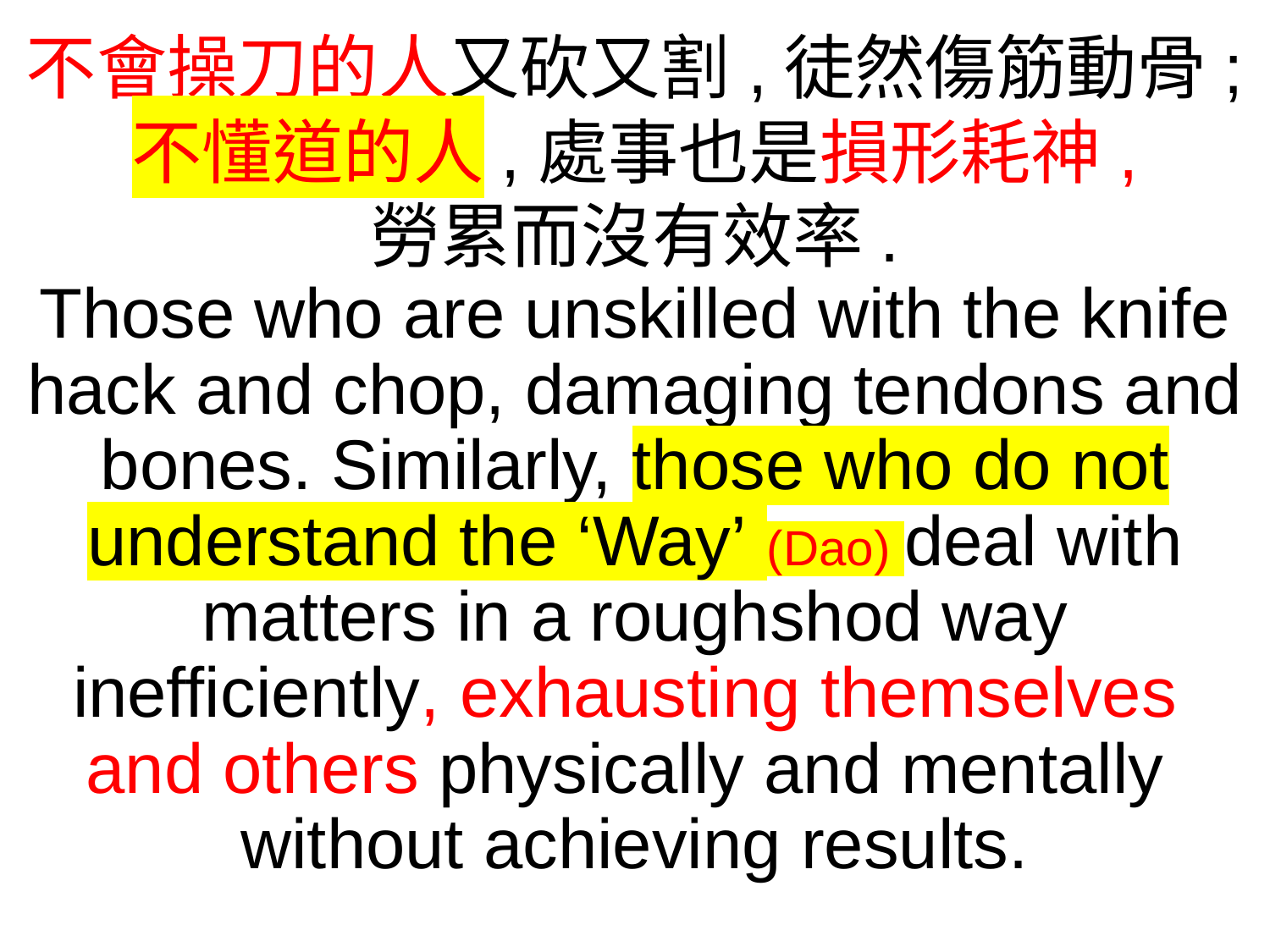

不會操刀的人又砍又割,徒然傷筋動骨;
不懂道的人,處事也是損形耗神,
勞累而沒有效率.
Those who are unskilled with the knife hack and chop, damaging tendons and bones. Similarly, those who do not understand the ‘Way’ (Dao) deal with matters in a roughshod way inefficiently, exhausting themselves
and others physically and mentally
without achieving results.